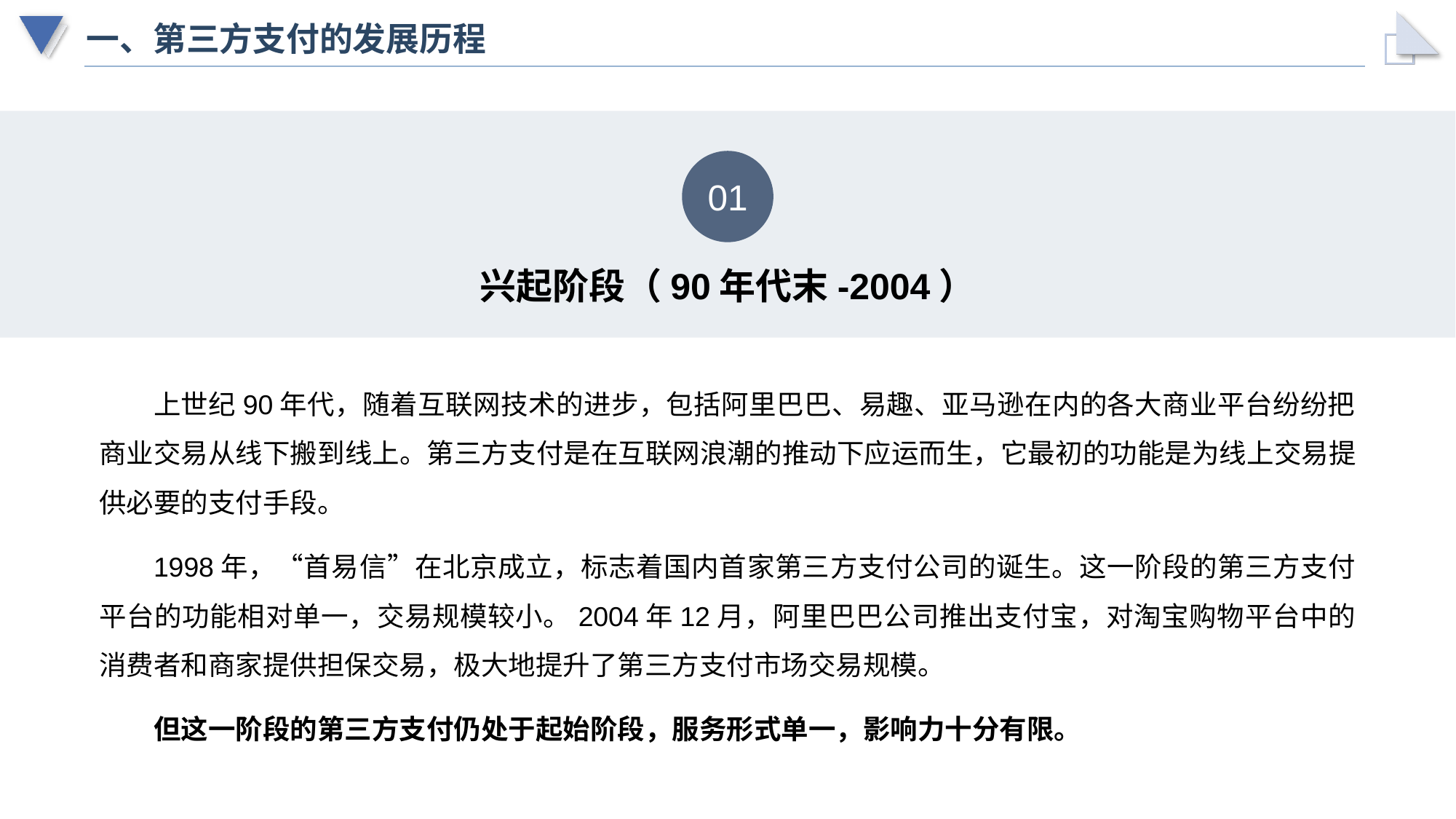

# 一、第三方支付的发展历程

01
兴起阶段（90年代末-2004）
上世纪90年代，随着互联网技术的进步，包括阿里巴巴、易趣、亚马逊在内的各大商业平台纷纷把商业交易从线下搬到线上。第三方支付是在互联网浪潮的推动下应运而生，它最初的功能是为线上交易提供必要的支付手段。
1998年，“首易信”在北京成立，标志着国内首家第三方支付公司的诞生。这一阶段的第三方支付平台的功能相对单一，交易规模较小。2004年12月，阿里巴巴公司推出支付宝，对淘宝购物平台中的消费者和商家提供担保交易，极大地提升了第三方支付市场交易规模。
但这一阶段的第三方支付仍处于起始阶段，服务形式单一，影响力十分有限。